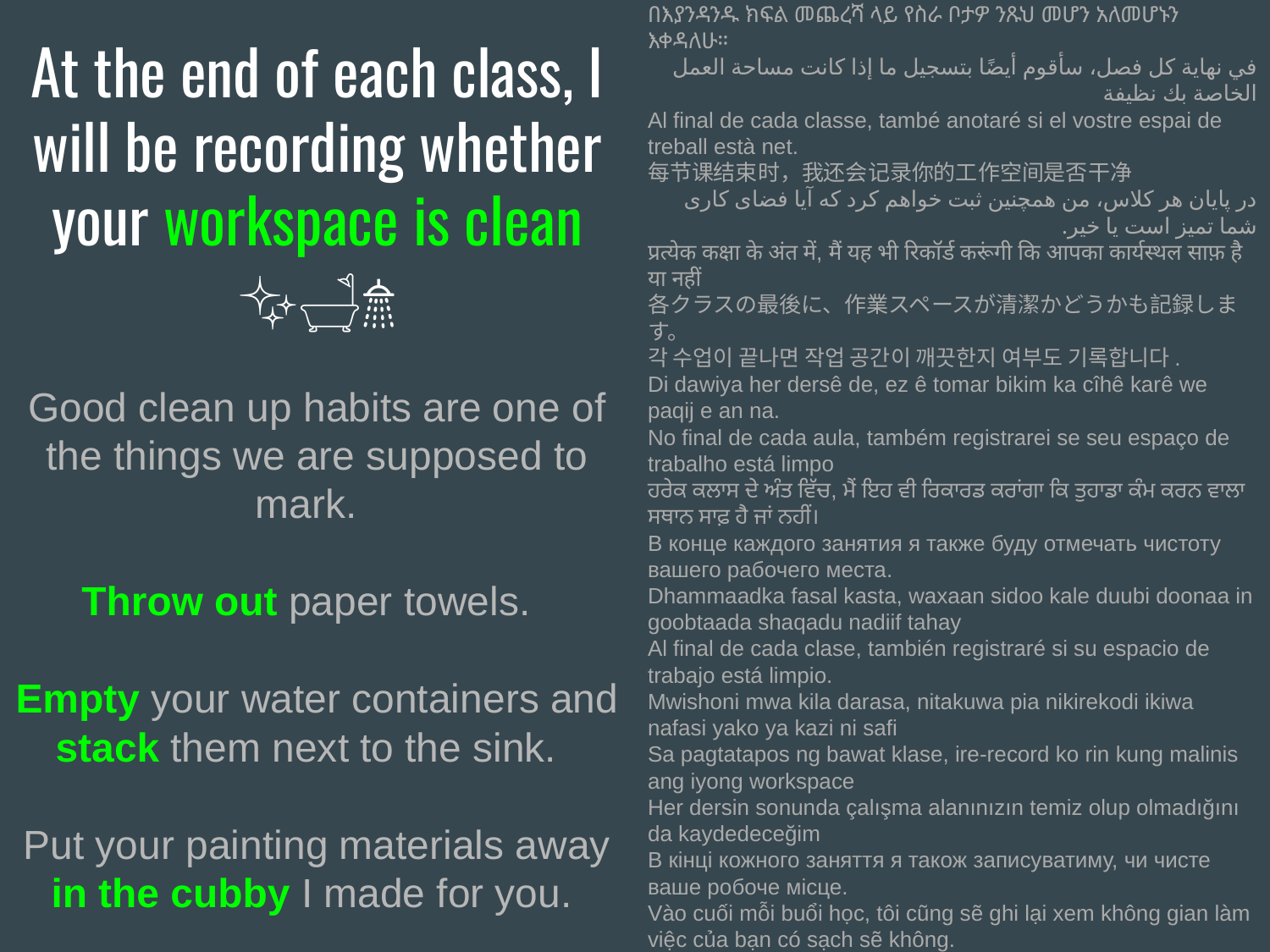

At the end of each class, I will be recording whether your workspace is clean
🧹🧽🧼✨🛁🚿🧴

Good clean up habits are one of the things we are supposed to mark.

Throw out paper towels.

Empty your water containers and stack them next to the sink.

Put your painting materials away in the cubby I made for you.
በእያንዳንዱ ክፍል መጨረሻ ላይ የስራ ቦታዎ ንጹህ መሆን አለመሆኑን እቀዳለሁ።
في نهاية كل فصل، سأقوم أيضًا بتسجيل ما إذا كانت مساحة العمل الخاصة بك نظيفة
Al final de cada classe, també anotaré si el vostre espai de treball està net.
每节课结束时，我还会记录你的工作空间是否干净
در پایان هر کلاس، من همچنین ثبت خواهم کرد که آیا فضای کاری شما تمیز است یا خیر.
प्रत्येक कक्षा के अंत में, मैं यह भी रिकॉर्ड करूंगी कि आपका कार्यस्थल साफ़ है या नहीं
各クラスの最後に、作業スペースが清潔かどうかも記録します。
각 수업이 끝나면 작업 공간이 깨끗한지 여부도 기록합니다.
Di dawiya her dersê de, ez ê tomar bikim ka cîhê karê we paqij e an na.
No final de cada aula, também registrarei se seu espaço de trabalho está limpo
ਹਰੇਕ ਕਲਾਸ ਦੇ ਅੰਤ ਵਿੱਚ, ਮੈਂ ਇਹ ਵੀ ਰਿਕਾਰਡ ਕਰਾਂਗਾ ਕਿ ਤੁਹਾਡਾ ਕੰਮ ਕਰਨ ਵਾਲਾ ਸਥਾਨ ਸਾਫ਼ ਹੈ ਜਾਂ ਨਹੀਂ।
В конце каждого занятия я также буду отмечать чистоту вашего рабочего места.
Dhammaadka fasal kasta, waxaan sidoo kale duubi doonaa in goobtaada shaqadu nadiif tahay
Al final de cada clase, también registraré si su espacio de trabajo está limpio.
Mwishoni mwa kila darasa, nitakuwa pia nikirekodi ikiwa nafasi yako ya kazi ni safi
Sa pagtatapos ng bawat klase, ire-record ko rin kung malinis ang iyong workspace
Her dersin sonunda çalışma alanınızın temiz olup olmadığını da kaydedeceğim
В кінці кожного заняття я також записуватиму, чи чисте ваше робоче місце.
Vào cuối mỗi buổi học, tôi cũng sẽ ghi lại xem không gian làm việc của bạn có sạch sẽ không.